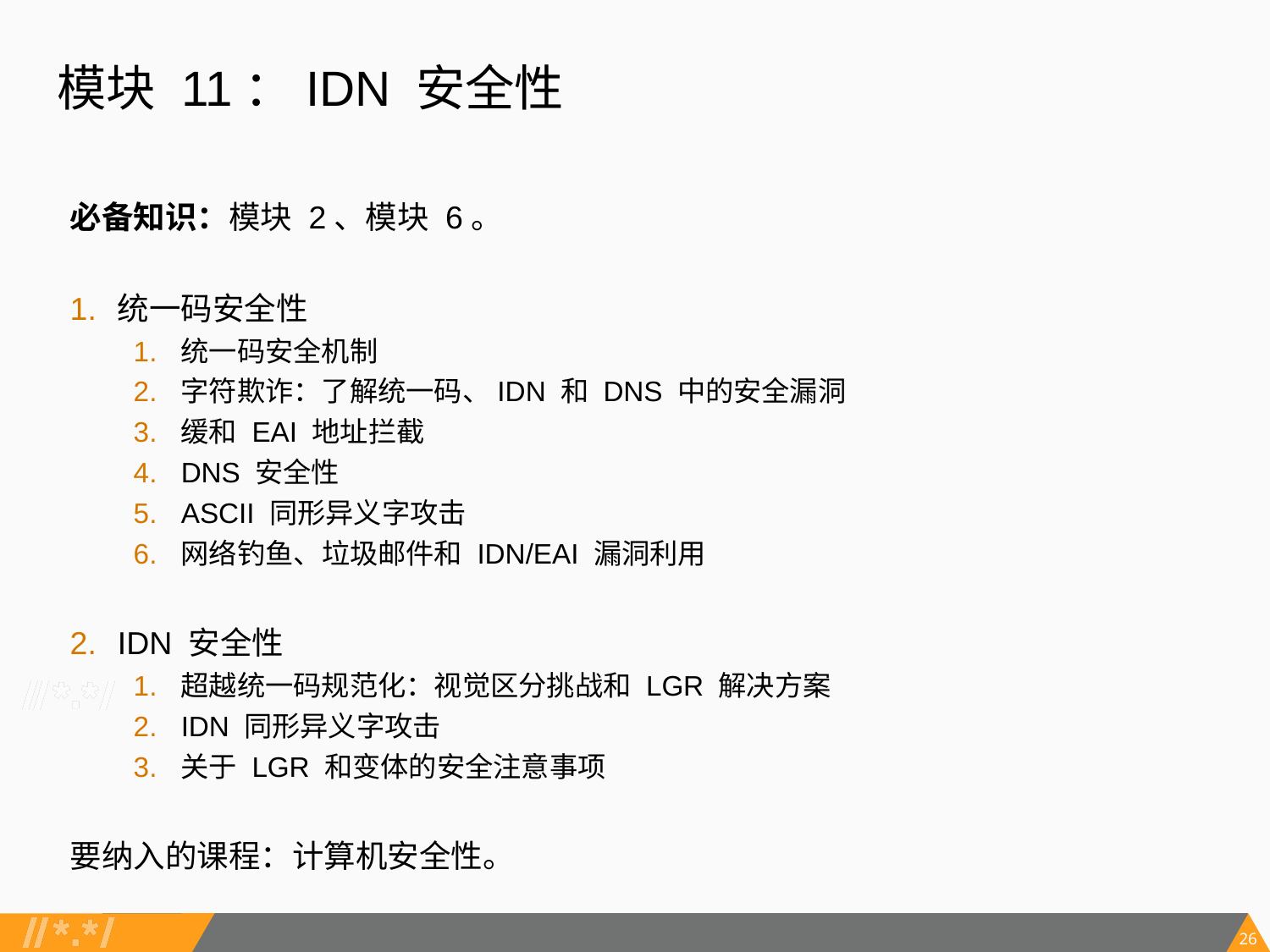

# 模块 11：IDN 安全性
必备知识：模块 2、模块 6。

统一码安全性
统一码安全机制
字符欺诈：了解统一码、IDN 和 DNS 中的安全漏洞
缓和 EAI 地址拦截
DNS 安全性
ASCII 同形异义字攻击
网络钓鱼、垃圾邮件和 IDN/EAI 漏洞利用

IDN 安全性
超越统一码规范化：视觉区分挑战和 LGR 解决方案
IDN 同形异义字攻击
关于 LGR 和变体的安全注意事项

要纳入的课程：计算机安全性。